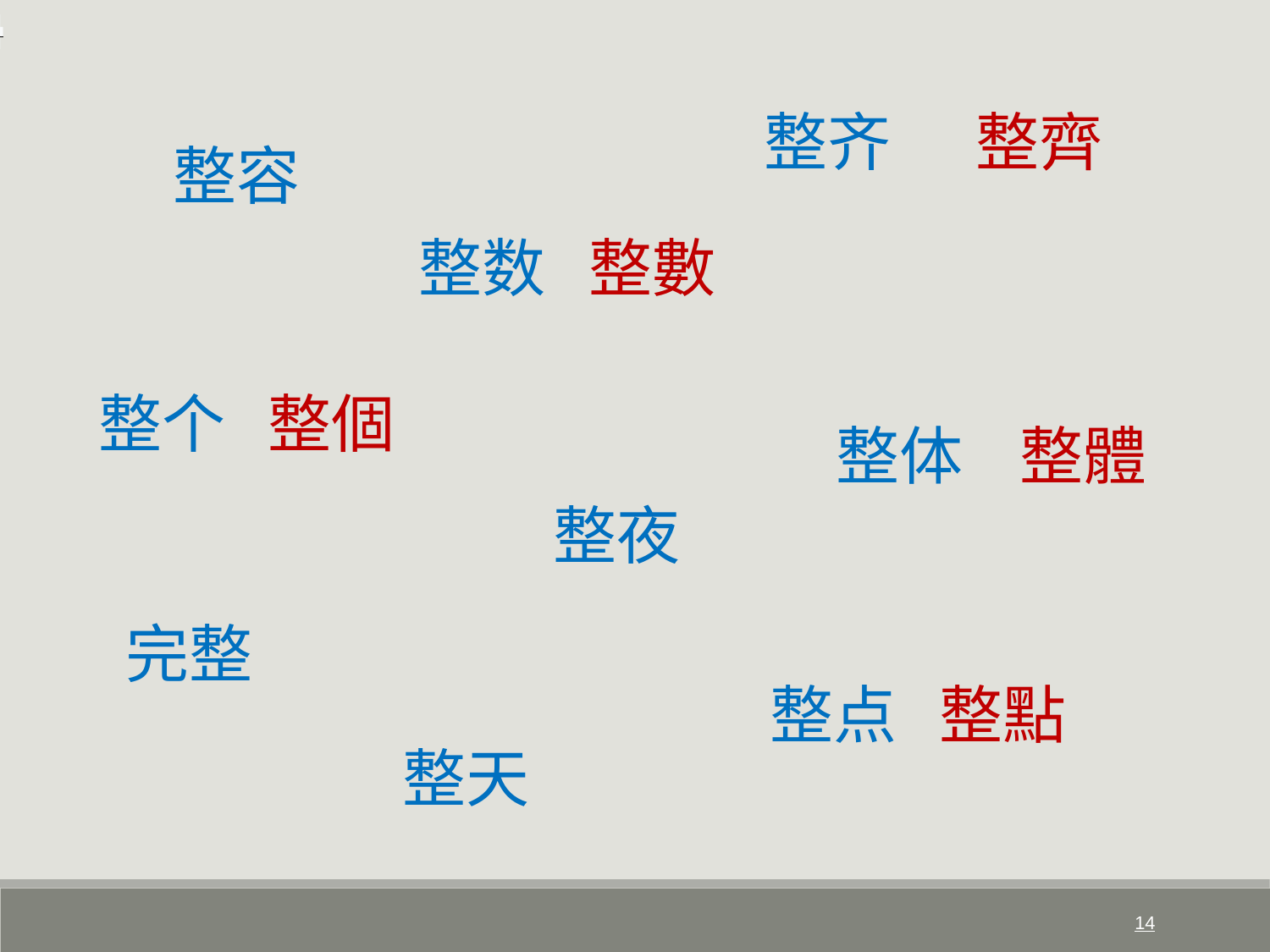

整齐      整齊

整容
整数   整數

整个   整個
整体    整體
整夜
完整
整点   整點
整天
14